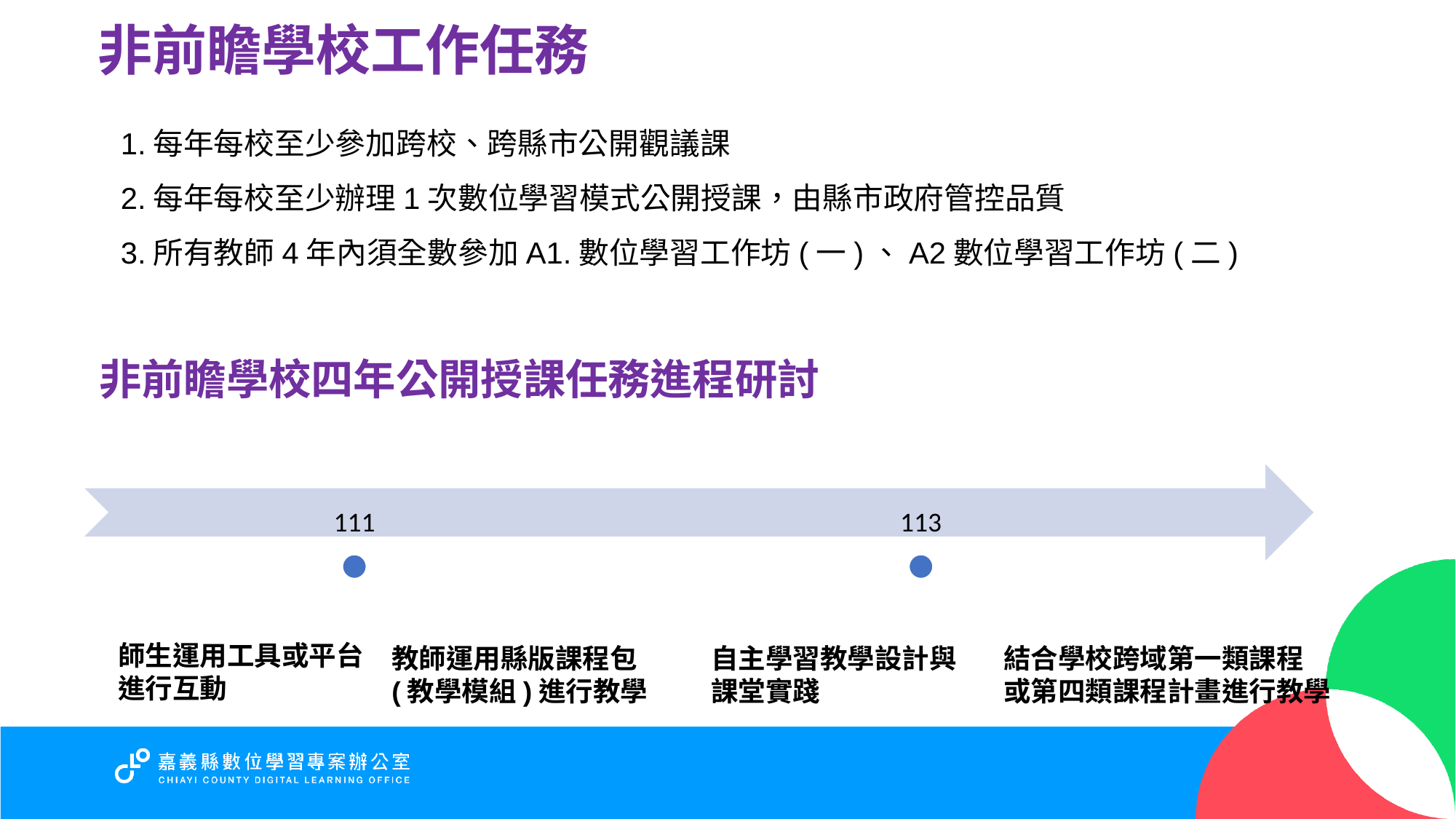

非前瞻學校工作任務
1.每年每校至少參加跨校、跨縣市公開觀議課
2.每年每校至少辦理1次數位學習模式公開授課，由縣市政府管控品質
3.所有教師4年內須全數參加A1.數位學習工作坊(一)、A2數位學習工作坊(二)
非前瞻學校四年公開授課任務進程研討
111
113
師生運用工具或平台
進行互動
教師運用縣版課程包
(教學模組)進行教學
自主學習教學設計與
課堂實踐
結合學校跨域第一類課程
或第四類課程計畫進行教學